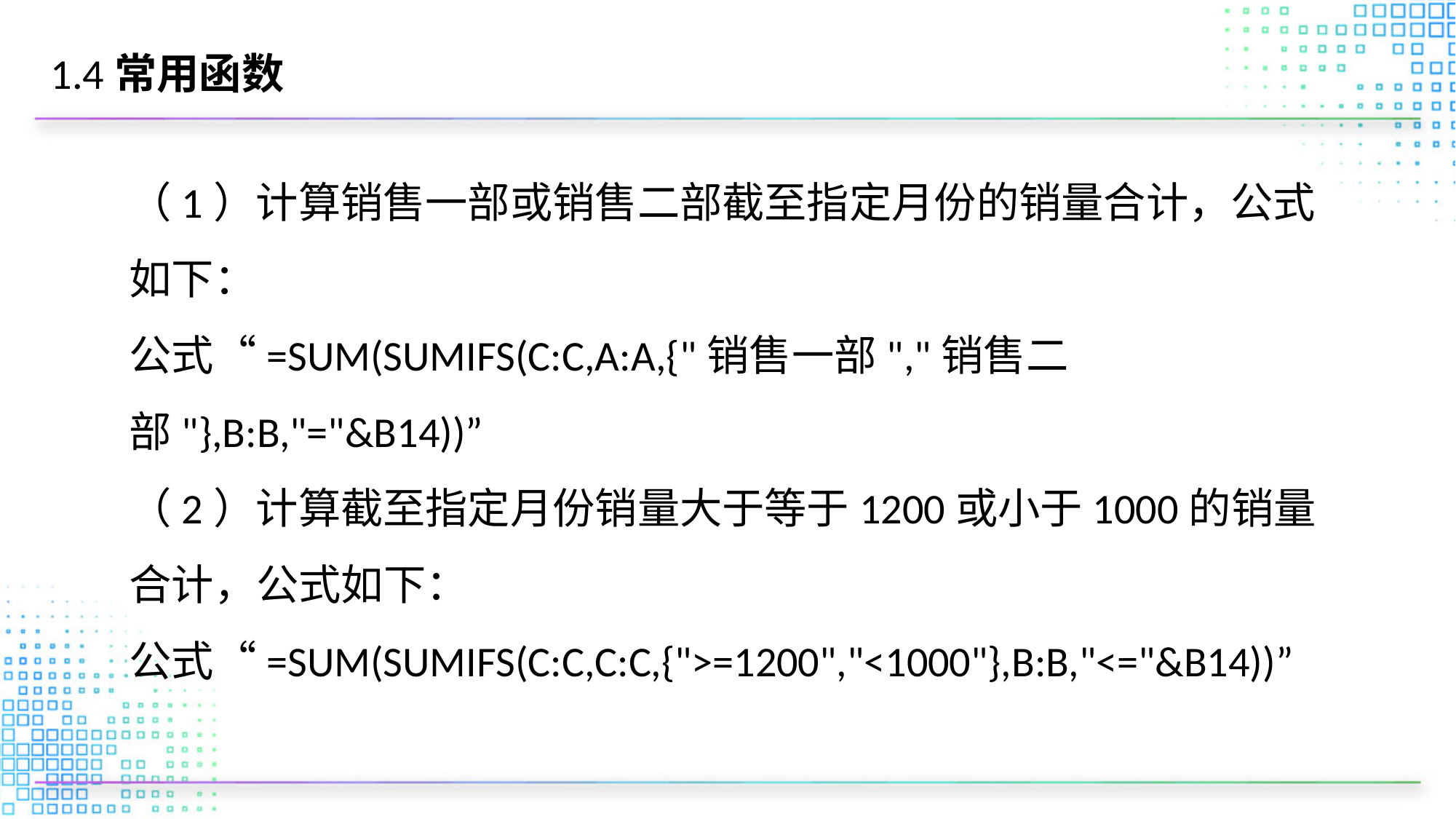

# 1.4常用函数
（1）计算销售一部或销售二部截至指定月份的销量合计，公式如下：
公式“=SUM(SUMIFS(C:C,A:A,{"销售一部","销售二部"},B:B,"="&B14))”
（2）计算截至指定月份销量大于等于1200或小于1000的销量合计，公式如下：
公式“=SUM(SUMIFS(C:C,C:C,{">=1200","<1000"},B:B,"<="&B14))”